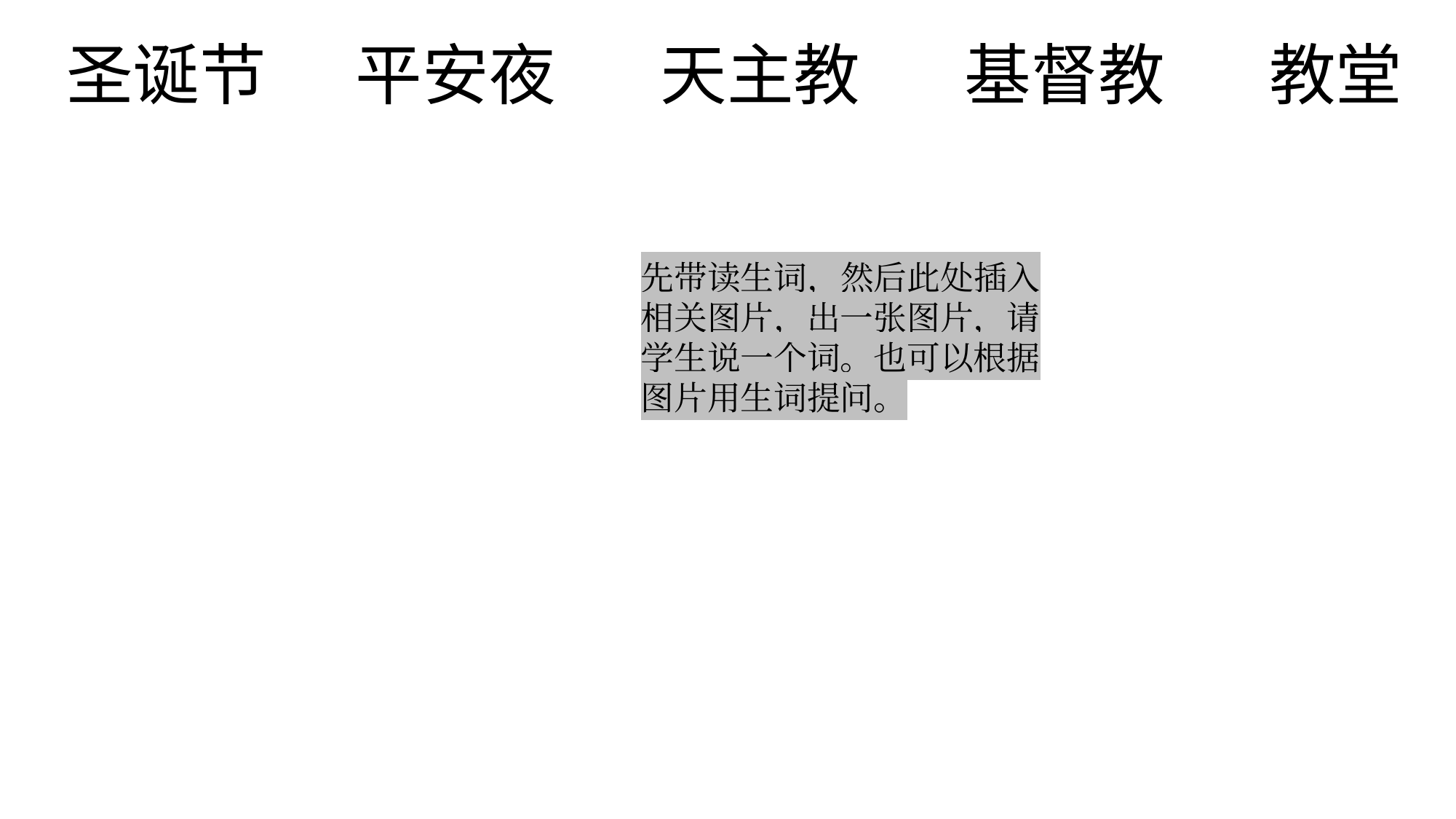

# 圣诞节      平安夜       天主教       基督教       教堂
先带读生词，然后此处插入相关图片，出一张图片，请学生说一个词。也可以根据图片用生词提问。